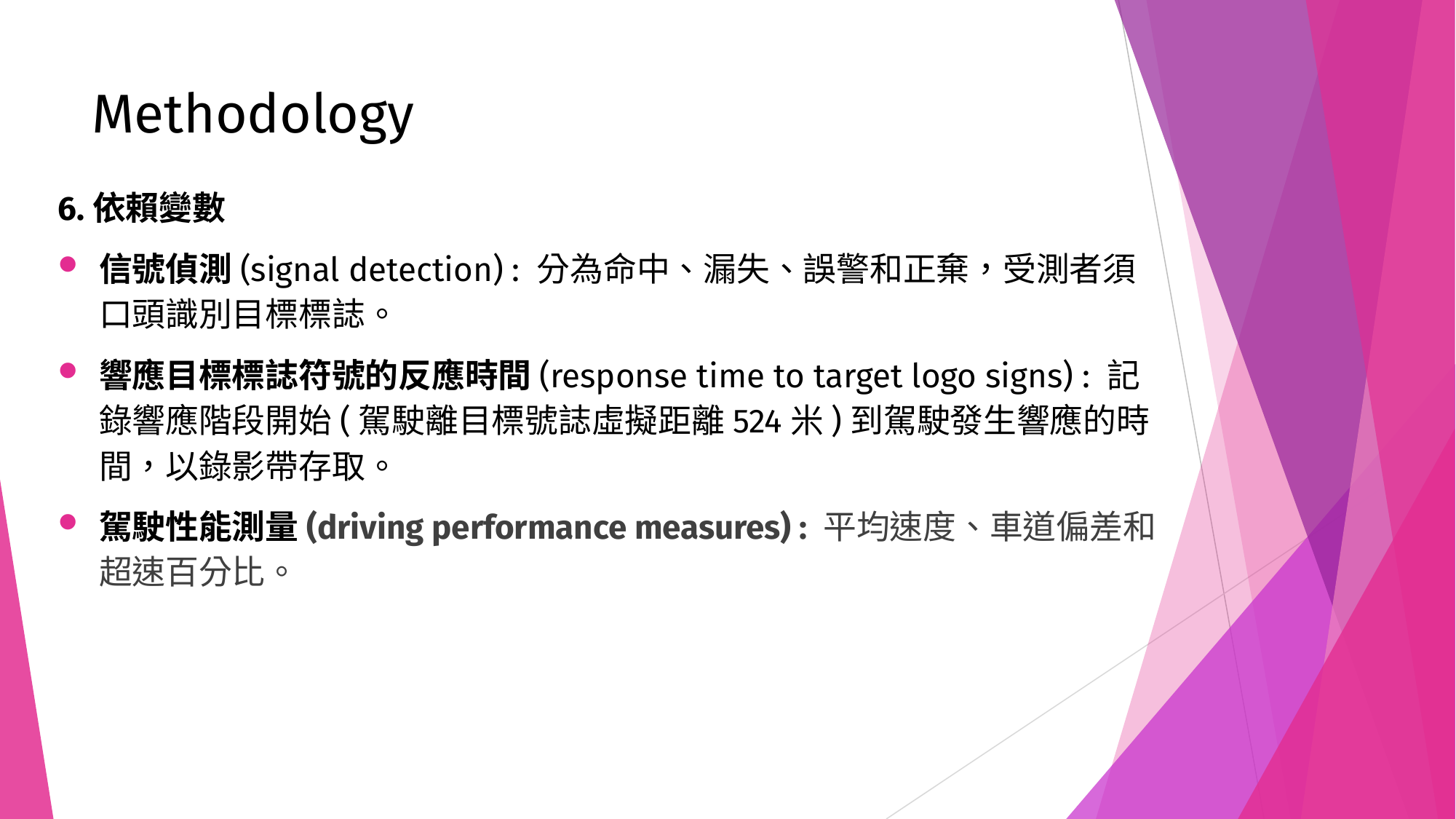

# Methodology
6.依賴變數
信號偵測(signal detection) : 分為命中、漏失、誤警和正棄，受測者須口頭識別目標標誌。
響應目標標誌符號的反應時間(response time to target logo signs) : 記錄響應階段開始(駕駛離目標號誌虛擬距離524米)到駕駛發生響應的時間，以錄影帶存取。
駕駛性能測量(driving performance measures) : 平均速度、車道偏差和超速百分比。